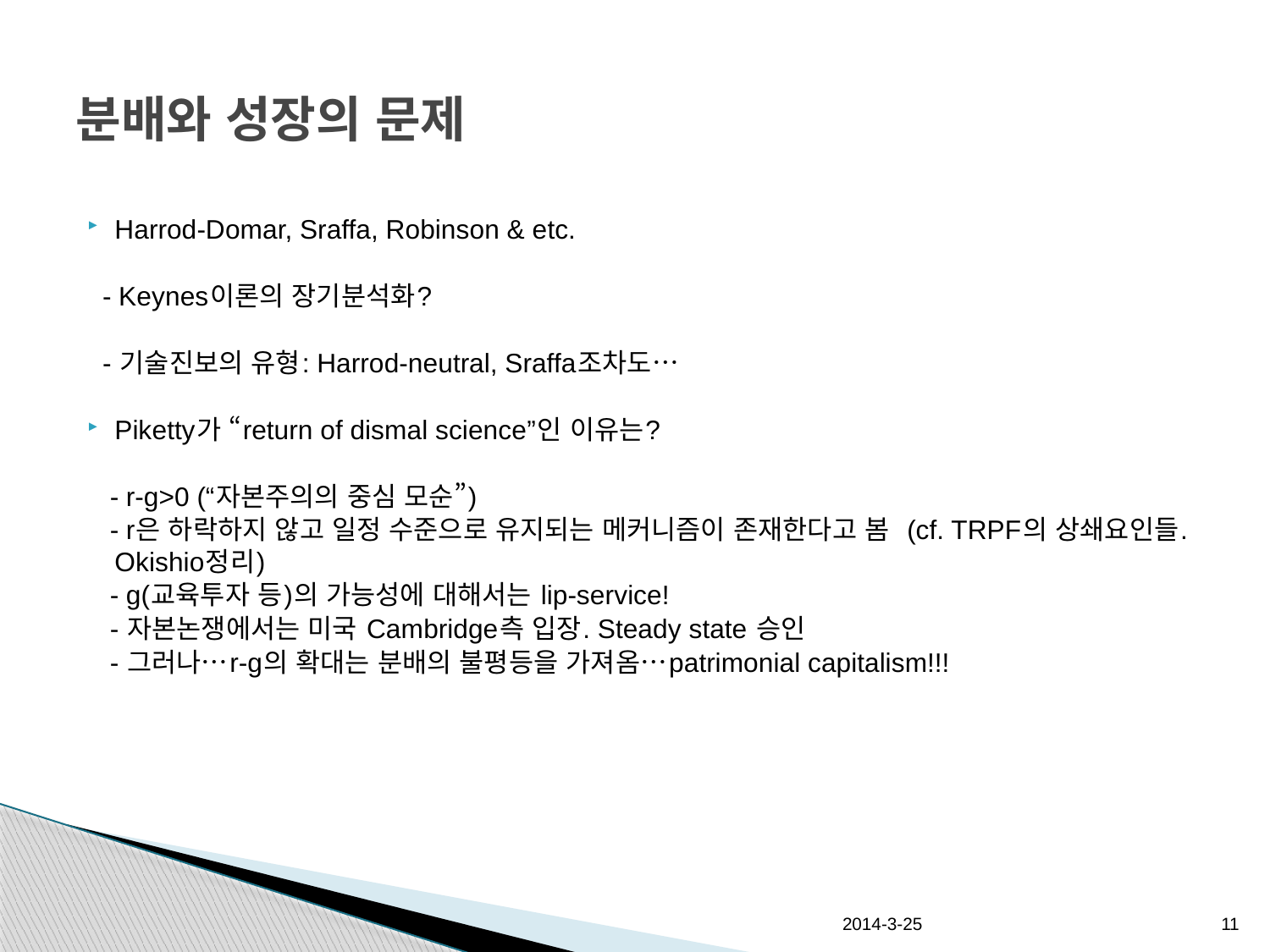

# 분배와 성장의 문제
Harrod-Domar, Sraffa, Robinson & etc.

  - Keynes이론의 장기분석화?

  - 기술진보의 유형: Harrod-neutral, Sraffa조차도…

Piketty가 “return of dismal science”인 이유는?

   - r-g>0 (“자본주의의 중심 모순”)
   - r은 하락하지 않고 일정 수준으로 유지되는 메커니즘이 존재한다고 봄  (cf. TRPF의 상쇄요인들. Okishio정리)
   - g(교육투자 등)의 가능성에 대해서는 lip-service!
   - 자본논쟁에서는 미국 Cambridge측 입장. Steady state 승인
   - 그러나…r-g의 확대는 분배의 불평등을 가져옴…patrimonial capitalism!!!

2014-3-25
11